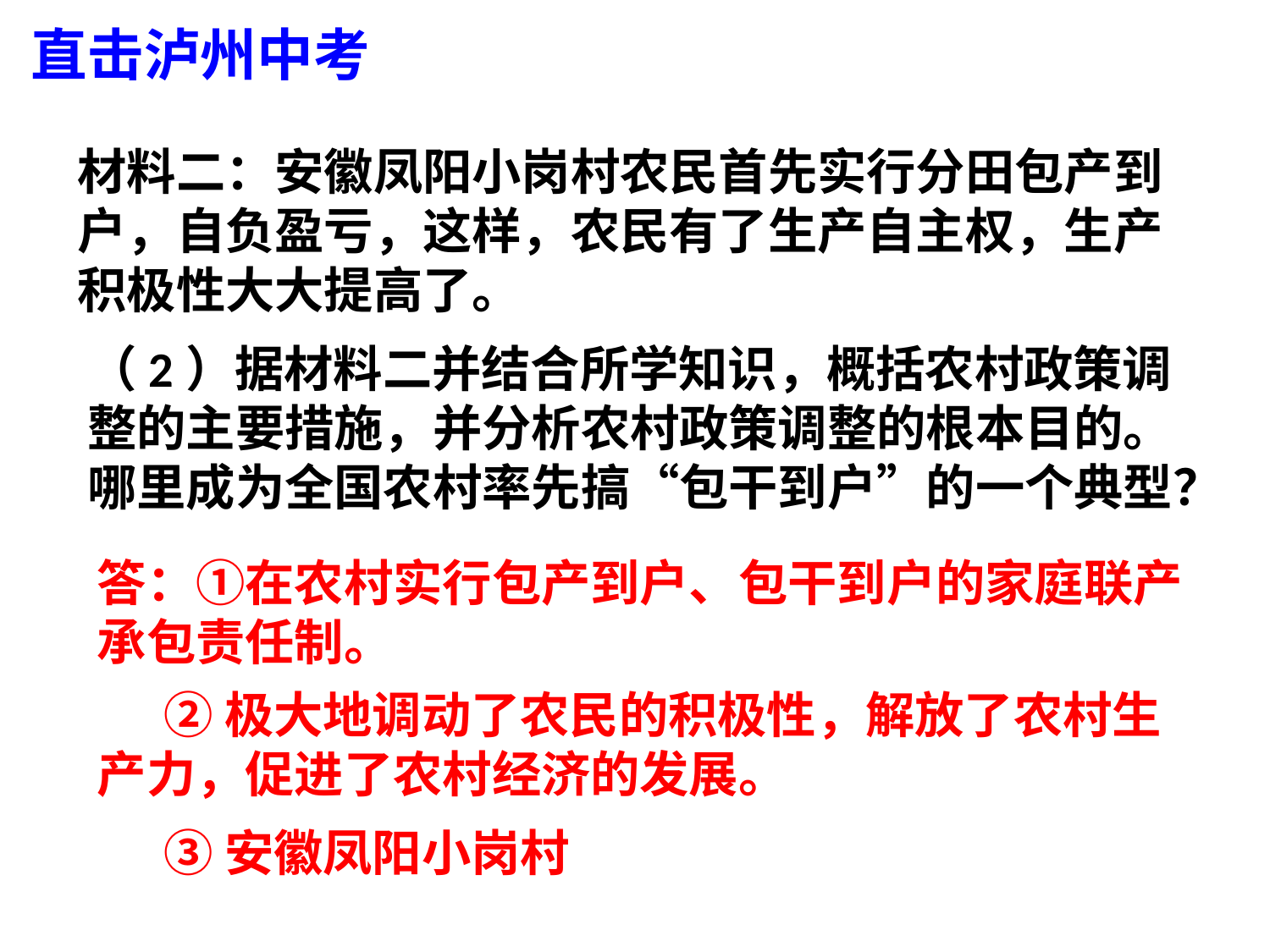

直击泸州中考
# 材料二：安徽凤阳小岗村农民首先实行分田包产到户，自负盈亏，这样，农民有了生产自主权，生产积极性大大提高了。
（2）据材料二并结合所学知识，概括农村政策调整的主要措施，并分析农村政策调整的根本目的。哪里成为全国农村率先搞“包干到户”的一个典型？
答：①在农村实行包产到户、包干到户的家庭联产承包责任制。
      ②极大地调动了农民的积极性，解放了农村生产力，促进了农村经济的发展。
      ③安徽凤阳小岗村